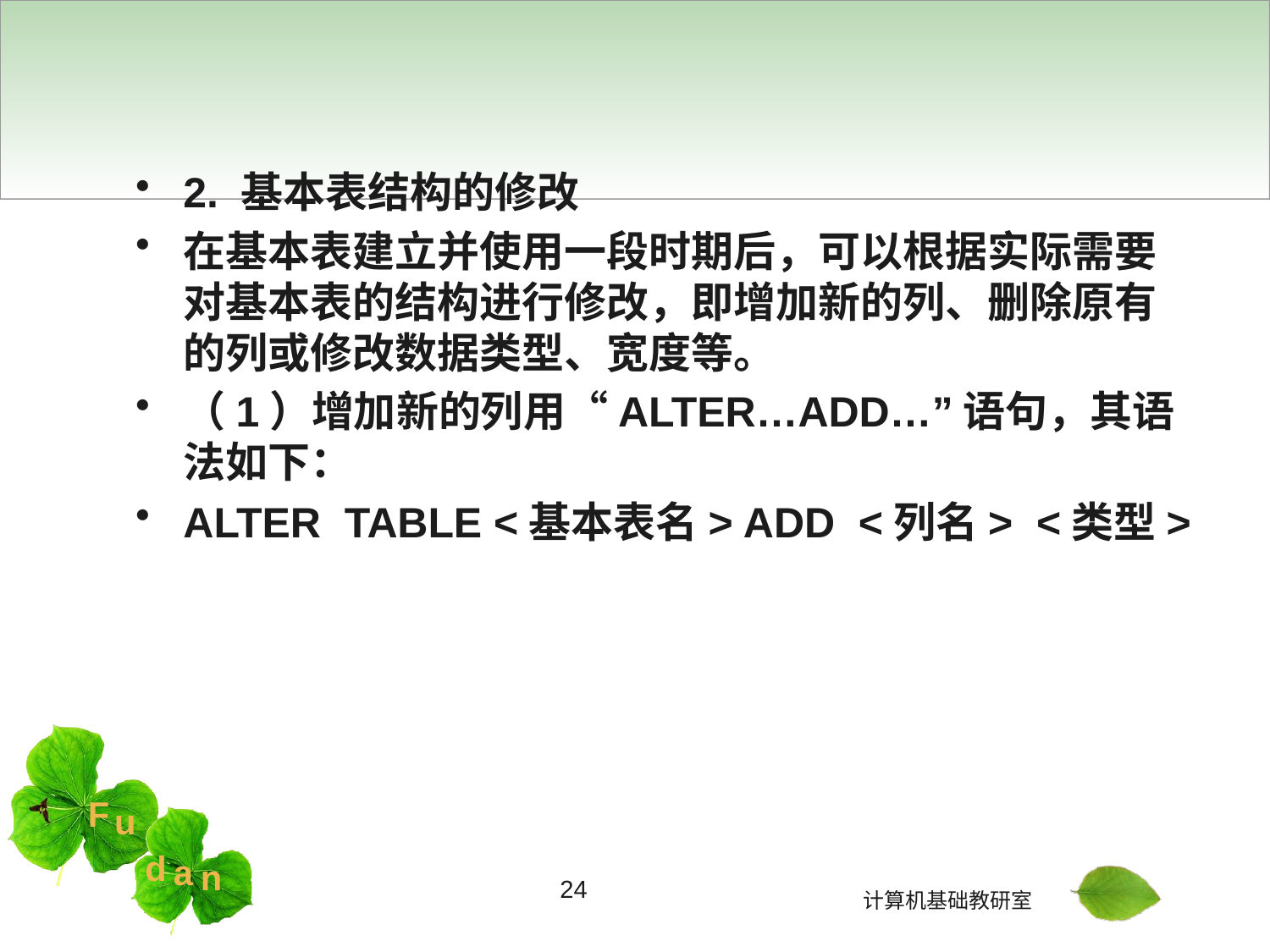

#
2. 基本表结构的修改
在基本表建立并使用一段时期后，可以根据实际需要对基本表的结构进行修改，即增加新的列、删除原有的列或修改数据类型、宽度等。
（1）增加新的列用“ALTER…ADD…”语句，其语法如下：
ALTER  TABLE <基本表名> ADD  <列名>  <类型>

24